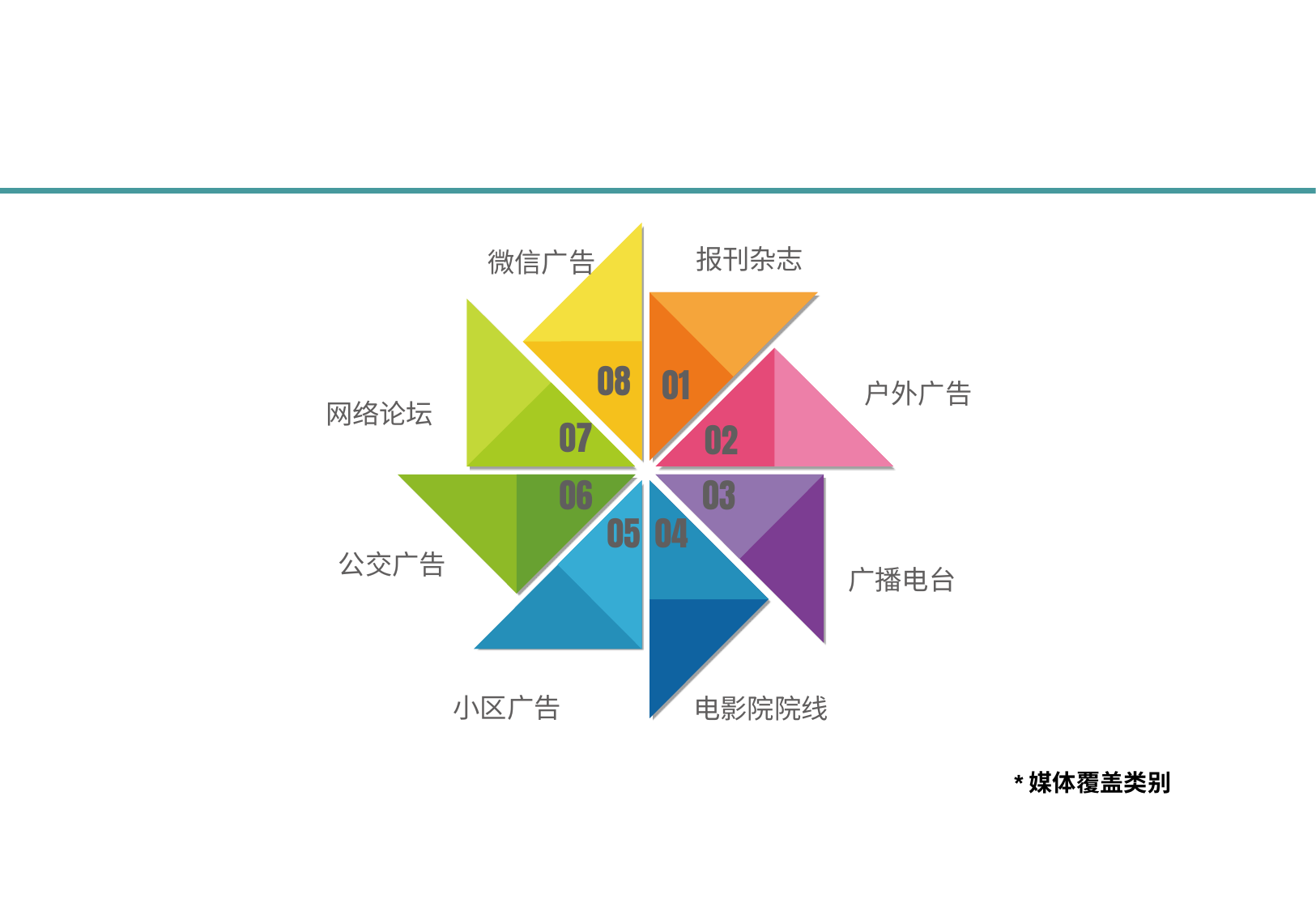

报刊杂志
微信广告

08
01
户外广告

网络论坛
07
02
06
03

05
04
公交广告
广播电台
小区广告
电影院院线
*媒体覆盖类别